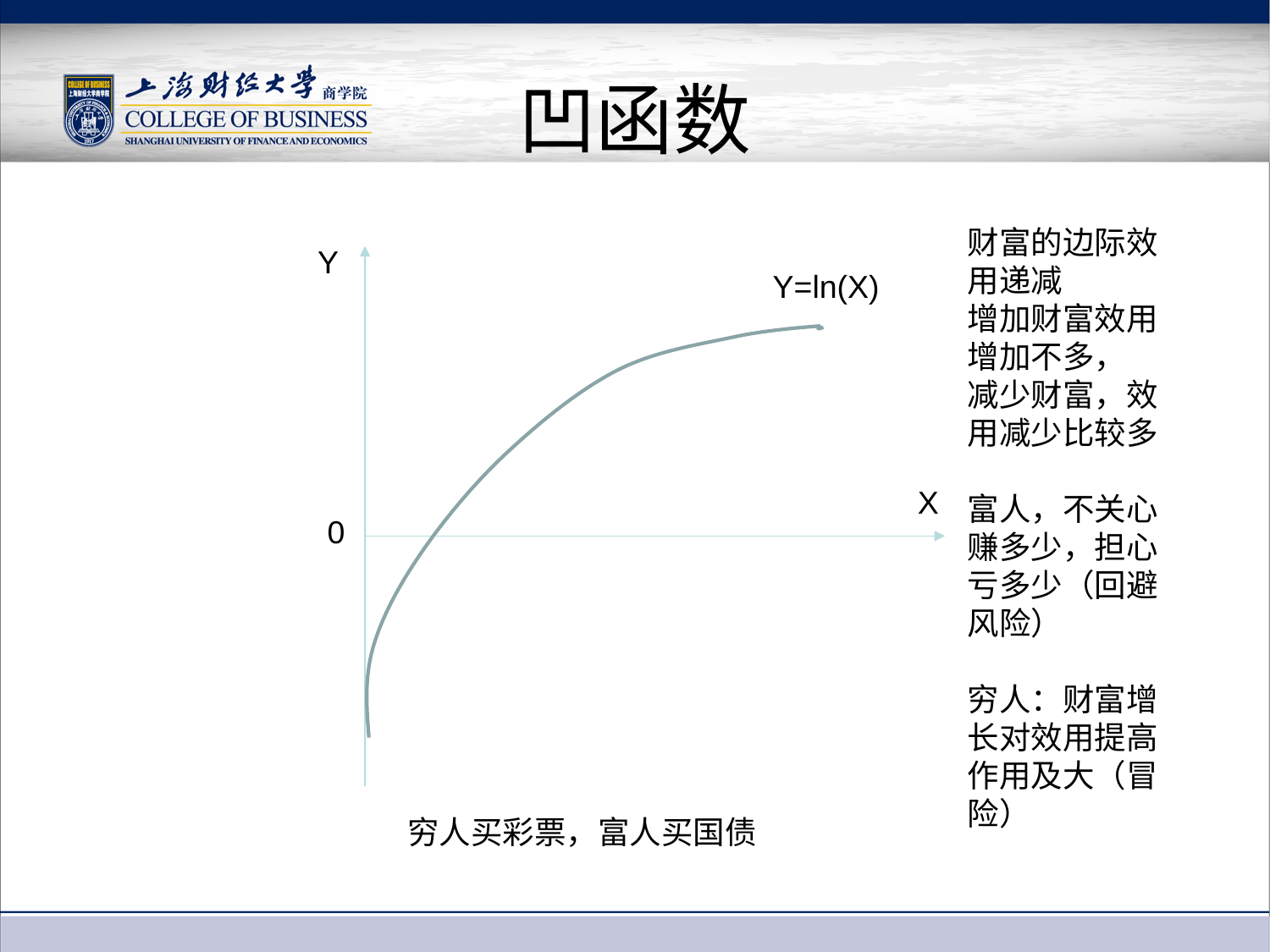

# 凹函数
财富的边际效用递减
增加财富效用增加不多，
减少财富，效用减少比较多

富人，不关心赚多少，担心亏多少（回避风险）

穷人：财富增长对效用提高作用及大（冒险）
Y
Y=ln(X)

X
0
穷人买彩票，富人买国债